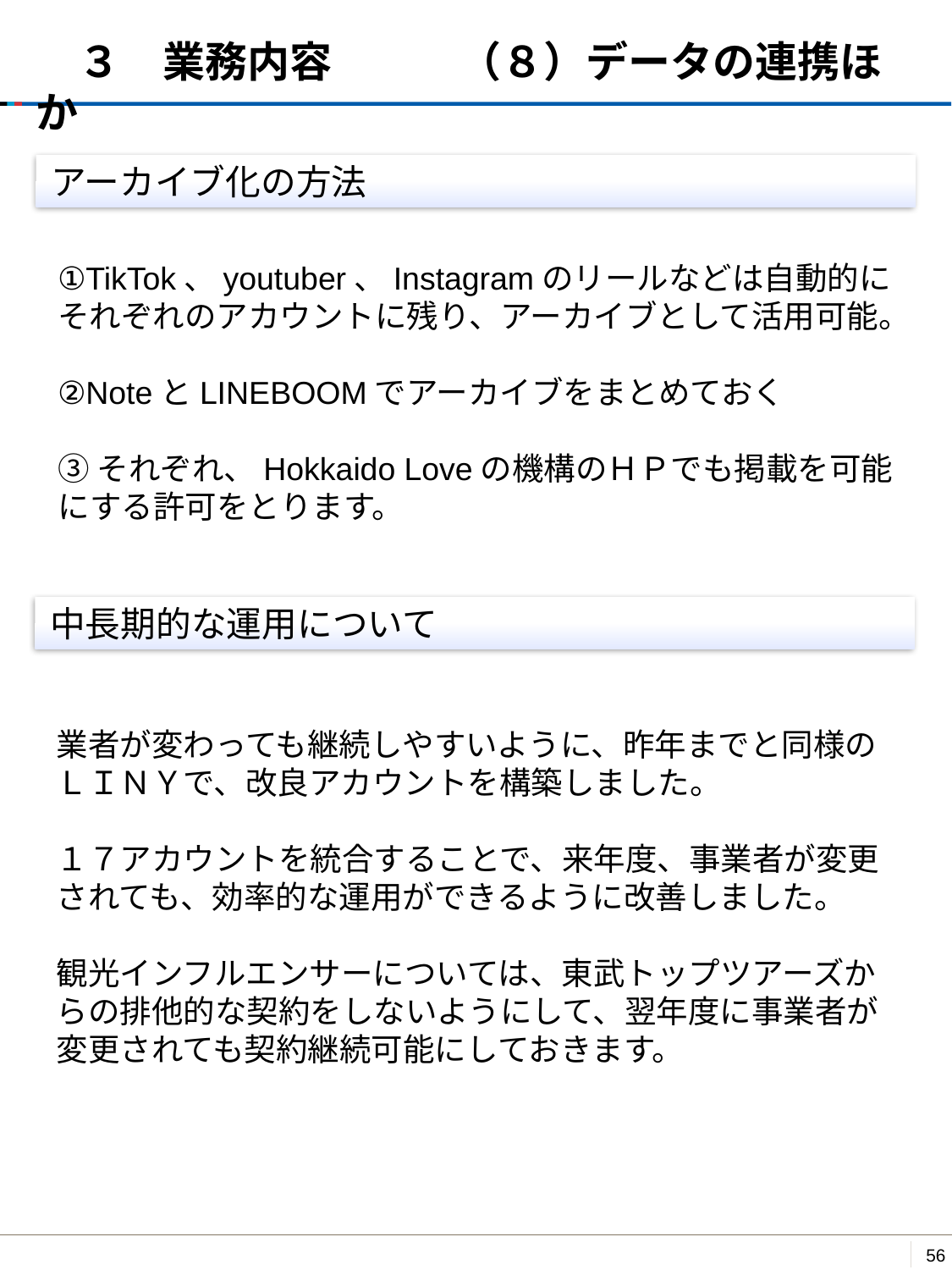

# ３　業務内容　　　（８）データの連携ほか
アーカイブ化の方法
①TikTok、youtuber、Instagramのリールなどは自動的にそれぞれのアカウントに残り、アーカイブとして活用可能。

②NoteとLINEBOOMでアーカイブをまとめておく

③それぞれ、Hokkaido Loveの機構のＨＰでも掲載を可能にする許可をとります。

中長期的な運用について
業者が変わっても継続しやすいように、昨年までと同様のＬＩＮＹで、改良アカウントを構築しました。

１７アカウントを統合することで、来年度、事業者が変更されても、効率的な運用ができるように改善しました。

観光インフルエンサーについては、東武トップツアーズからの排他的な契約をしないようにして、翌年度に事業者が変更されても契約継続可能にしておきます。
56